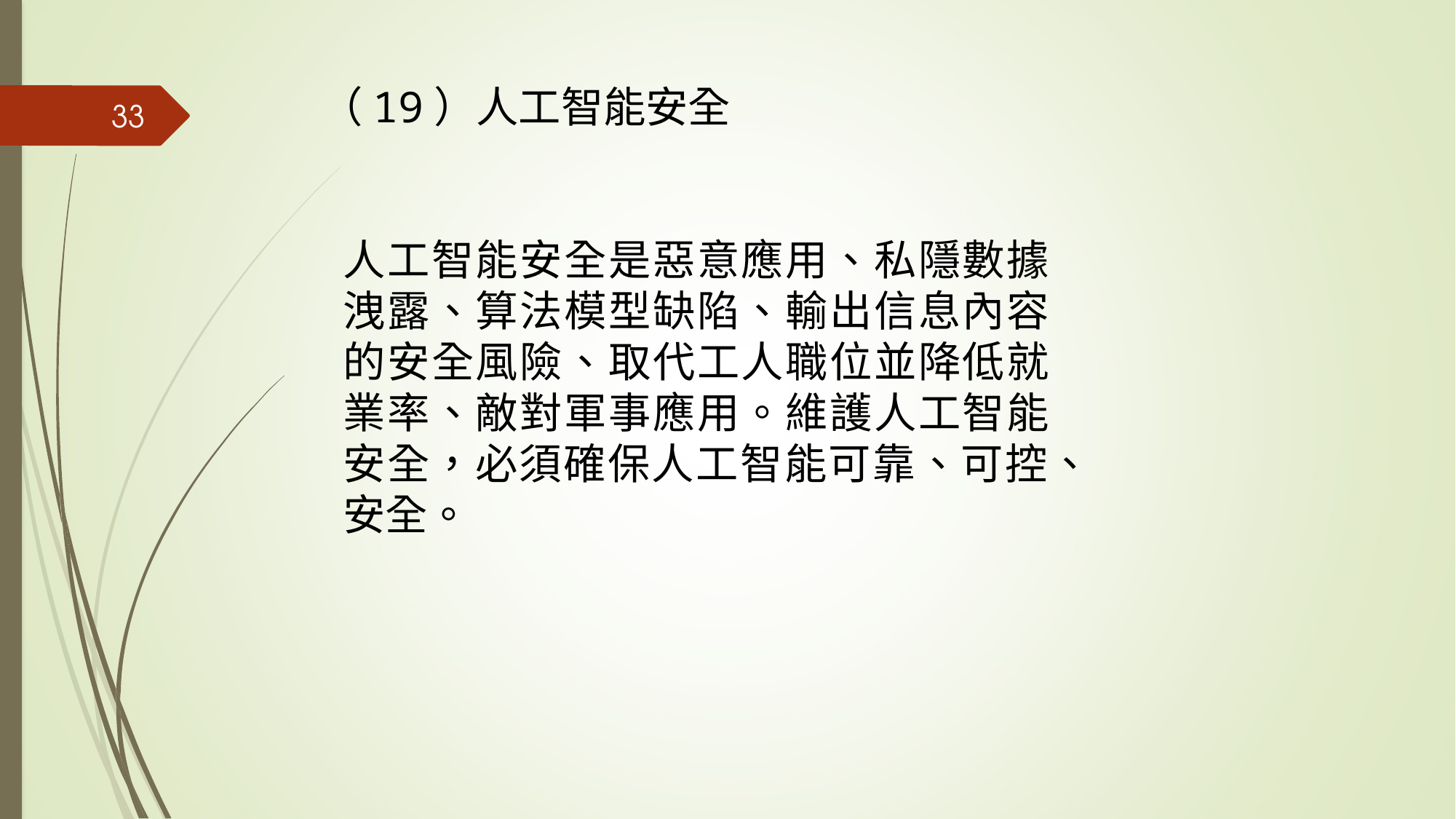

# （19）人工智能安全
33
人工智能安全是惡意應用、私隱數據洩露、算法模型缺陷、輸出信息內容的安全風險、取代工人職位並降低就業率、敵對軍事應用。維護人工智能安全，必須確保人工智能可靠、可控、安全。